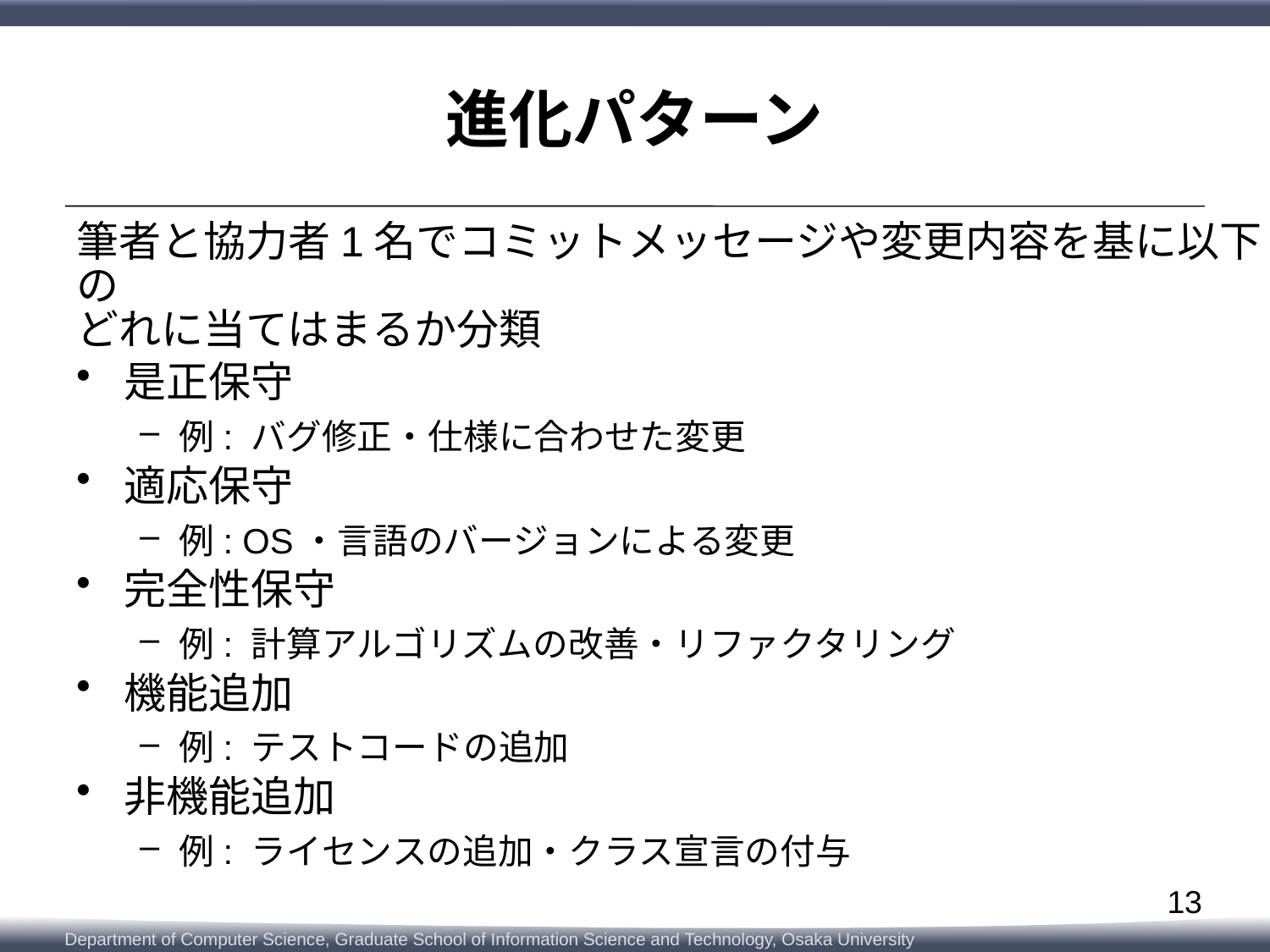

# 進化パターン
筆者と協力者1名でコミットメッセージや変更内容を基に以下の
どれに当てはまるか分類
是正保守
例: バグ修正・仕様に合わせた変更
適応保守
例: OS・言語のバージョンによる変更
完全性保守
例: 計算アルゴリズムの改善・リファクタリング
機能追加
例: テストコードの追加
非機能追加
例: ライセンスの追加・クラス宣言の付与

13